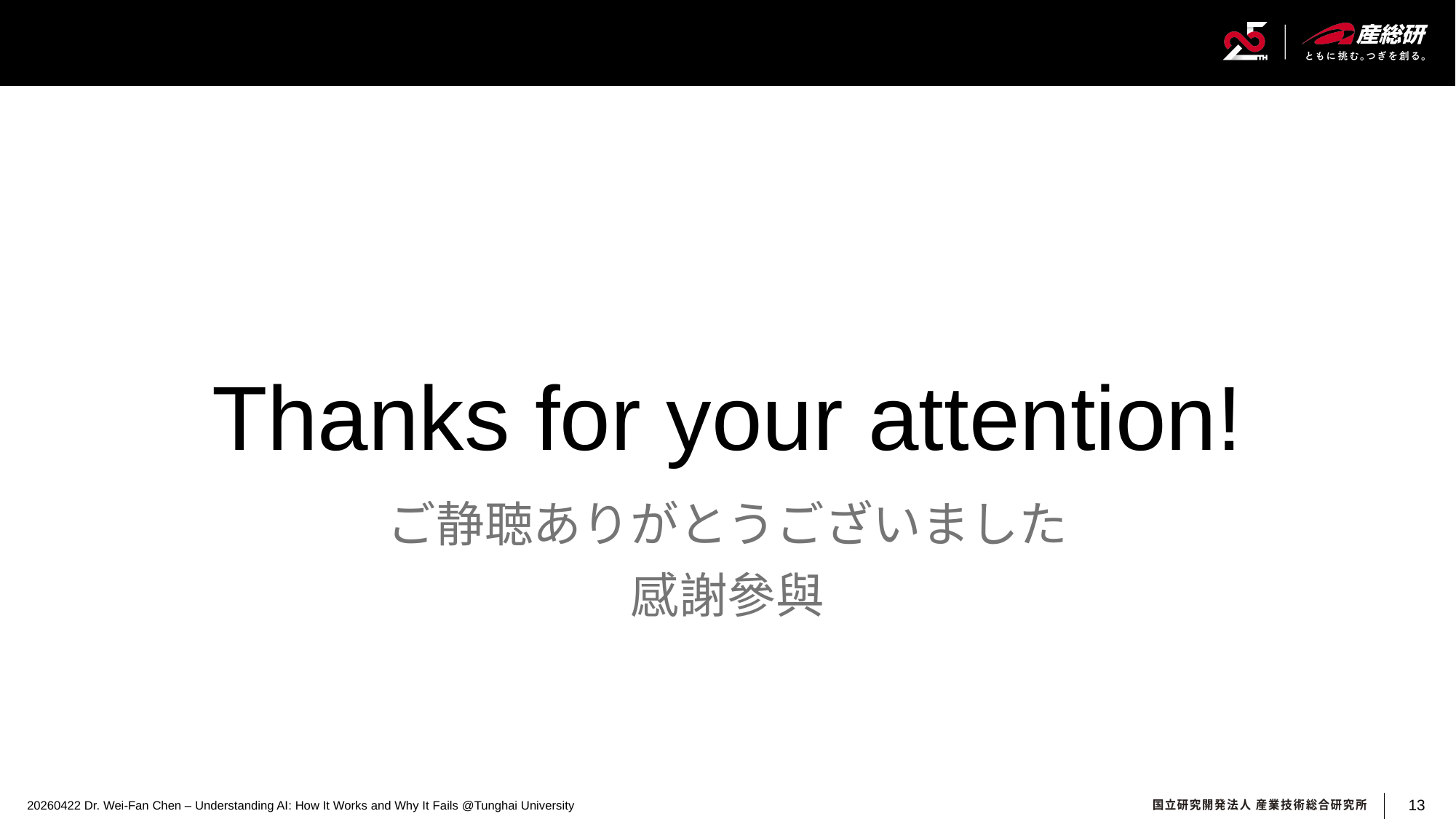

#
Thanks for your attention!
ご静聴ありがとうございました
感謝參與
20260422 Dr. Wei-Fan Chen – Understanding AI: How It Works and Why It Fails @Tunghai University